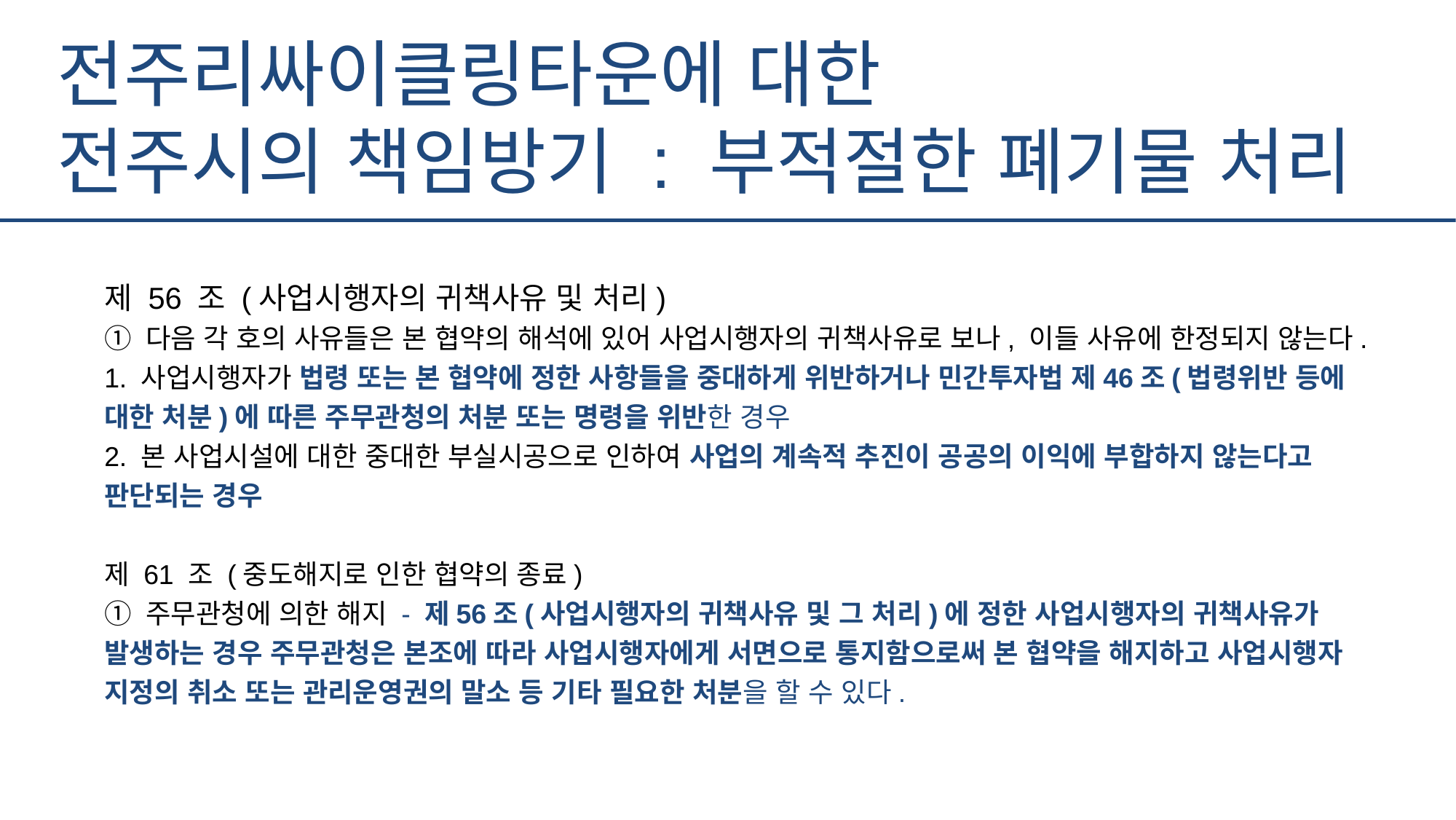

전주리싸이클링타운에 대한
전주시의 책임방기 : 부적절한 폐기물 처리
제 56 조 (사업시행자의 귀책사유 및 처리)
① 다음 각 호의 사유들은 본 협약의 해석에 있어 사업시행자의 귀책사유로 보나, 이들 사유에 한정되지 않는다.
1. 사업시행자가 법령 또는 본 협약에 정한 사항들을 중대하게 위반하거나 민간투자법 제46조(법령위반 등에 대한 처분)에 따른 주무관청의 처분 또는 명령을 위반한 경우
2. 본 사업시설에 대한 중대한 부실시공으로 인하여 사업의 계속적 추진이 공공의 이익에 부합하지 않는다고 판단되는 경우

제 61 조 (중도해지로 인한 협약의 종료)
① 주무관청에 의한 해지 - 제56조(사업시행자의 귀책사유 및 그 처리)에 정한 사업시행자의 귀책사유가 발생하는 경우 주무관청은 본조에 따라 사업시행자에게 서면으로 통지함으로써 본 협약을 해지하고 사업시행자 지정의 취소 또는 관리운영권의 말소 등 기타 필요한 처분을 할 수 있다.